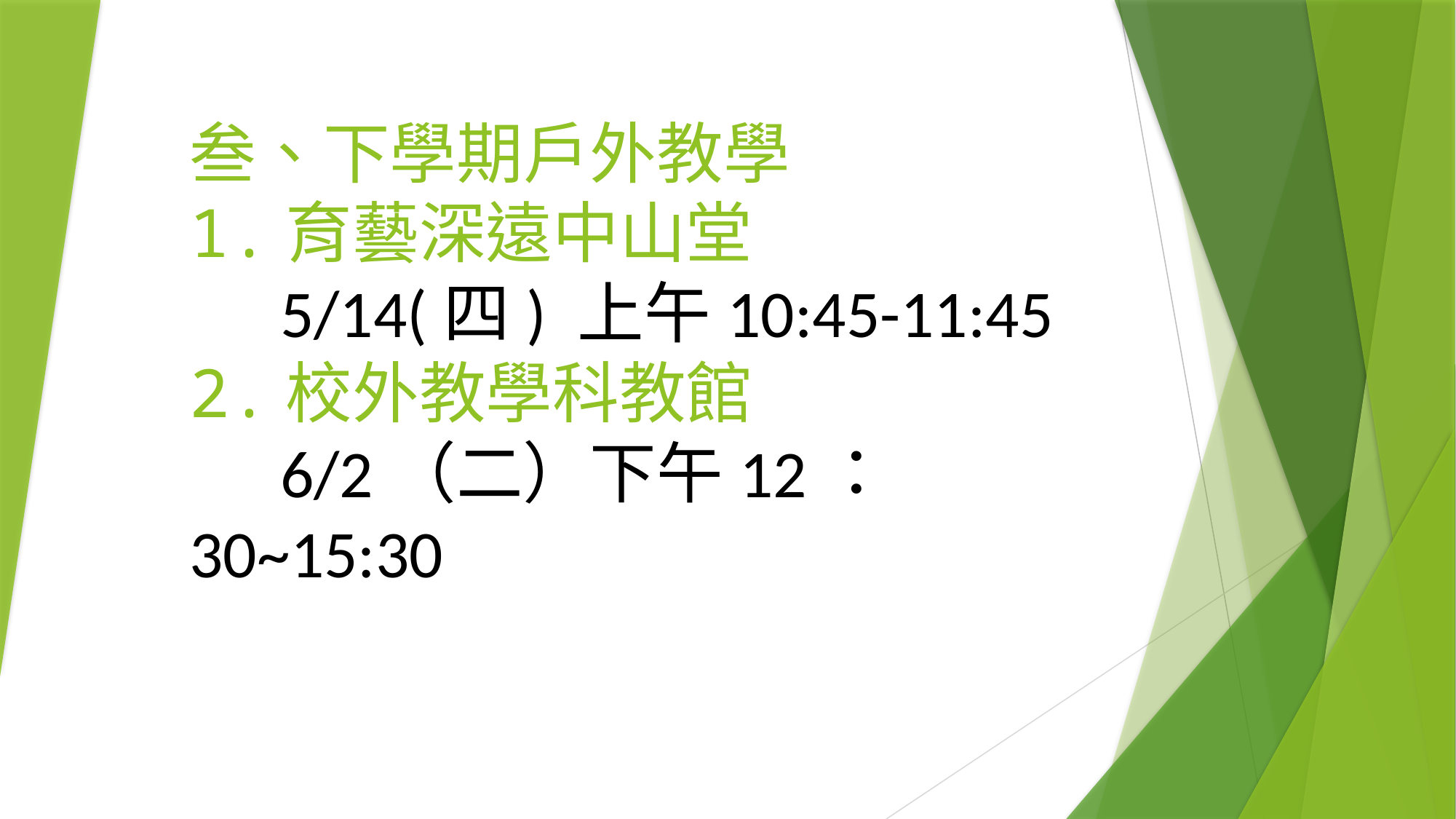

# 叁、下學期戶外教學 1.育藝深遠中山堂 5/14(四) 上午10:45-11:45 2.校外教學科教館 6/2（二）下午12：30~15:30